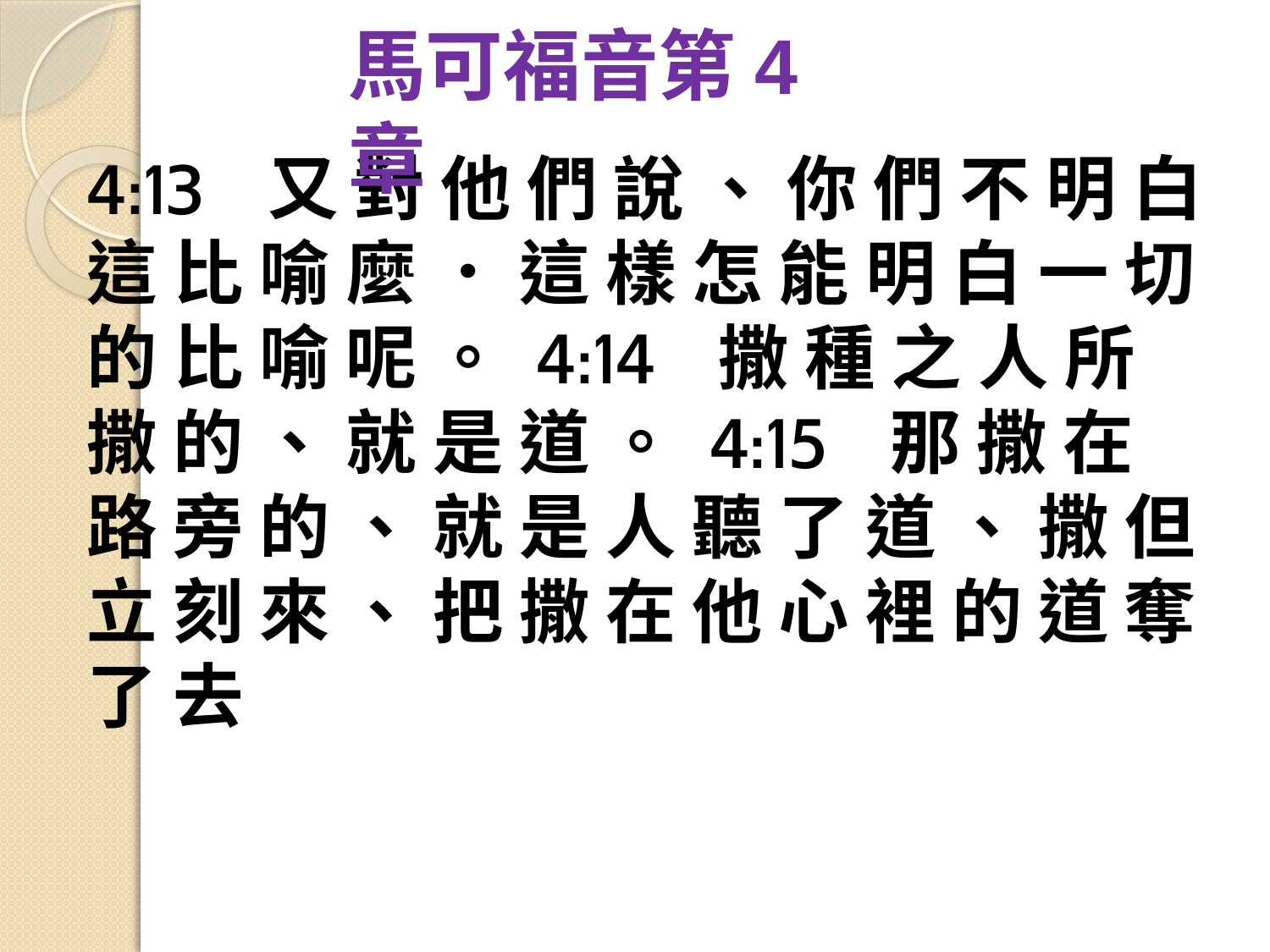

馬可福音第4章
4:13  又 對 他 們 說 、 你 們 不 明 白 這 比 喻 麼 ． 這 樣 怎 能 明 白 一 切 的 比 喻 呢 。 4:14  撒 種 之 人 所 撒 的 、 就 是 道 。 4:15  那 撒 在 路 旁 的 、 就 是 人 聽 了 道 、 撒 但 立 刻 來 、 把 撒 在 他 心 裡 的 道 奪 了 去